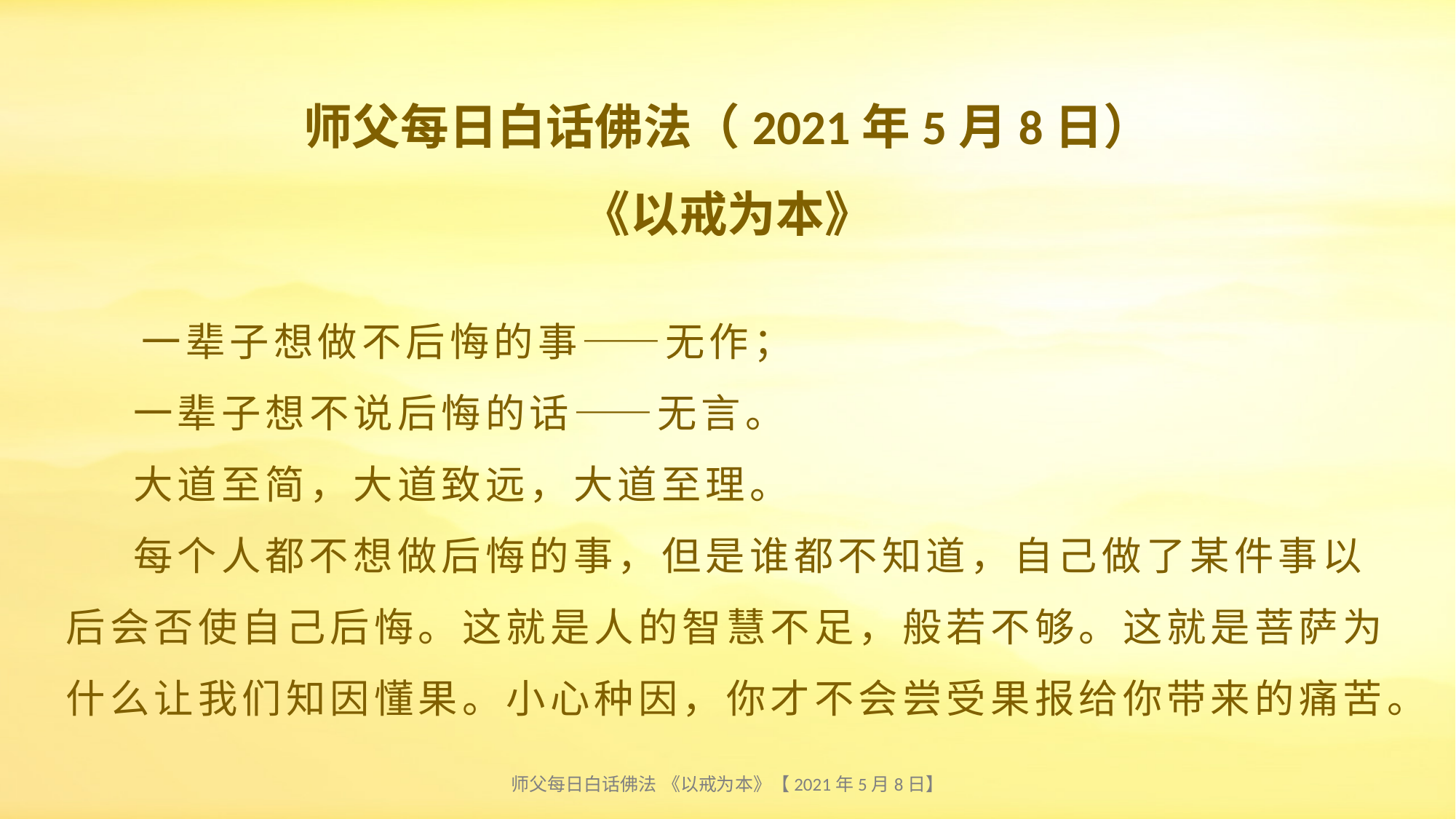

师父每日白话佛法（2021年5月8日）
《以戒为本》
# 一辈子想做不后悔的事——无作； 一辈子想不说后悔的话——无言。 大道至简，大道致远，大道至理。 每个人都不想做后悔的事，但是谁都不知道，自己做了某件事以后会否使自己后悔。这就是人的智慧不足，般若不够。这就是菩萨为什么让我们知因懂果。小心种因，你才不会尝受果报给你带来的痛苦。
师父每日白话佛法 《以戒为本》【2021年5月8日】